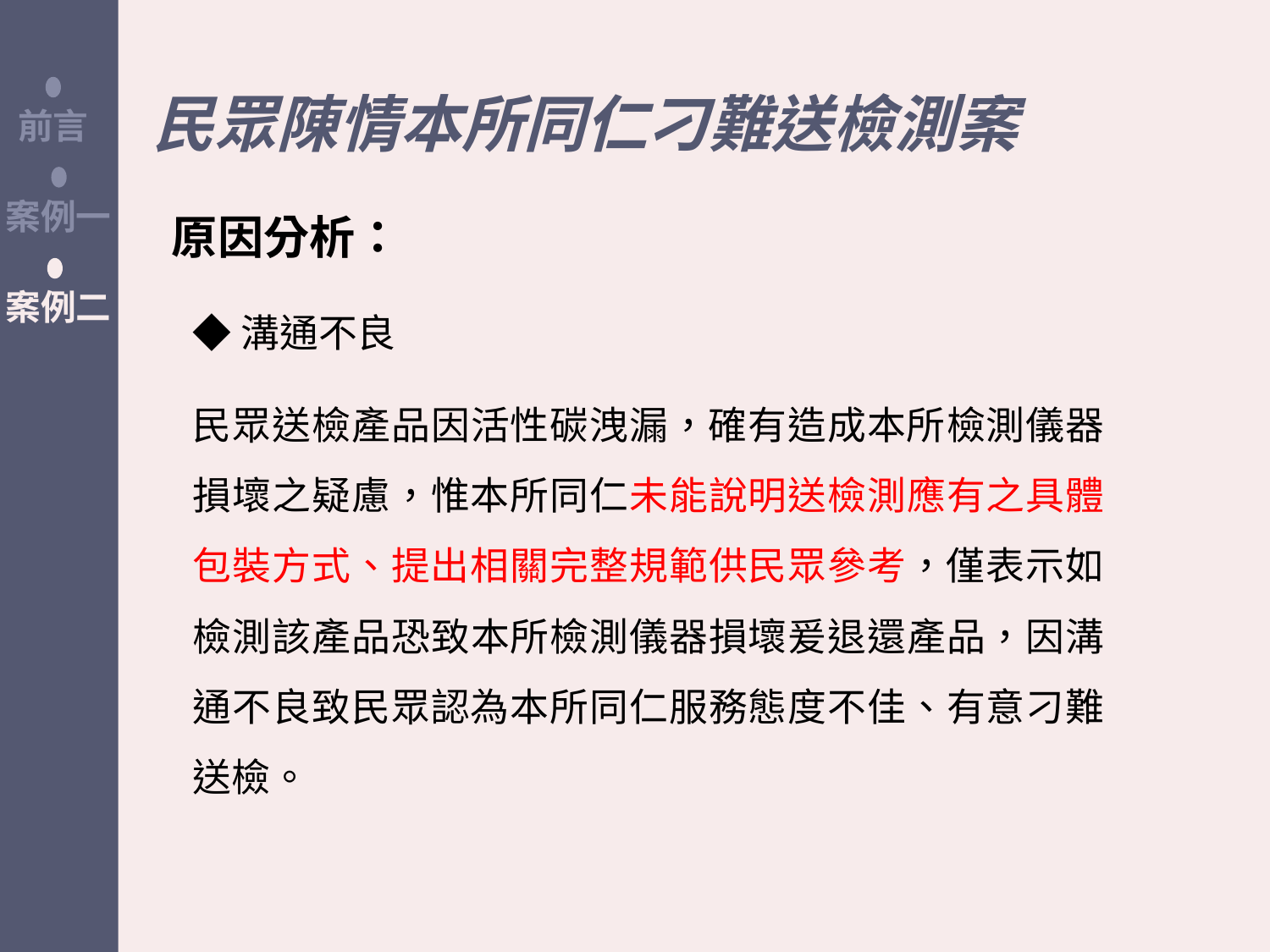

民眾陳情本所同仁刁難送檢測案

前言

原因分析：
案例一

案例二
◆溝通不良
民眾送檢產品因活性碳洩漏，確有造成本所檢測儀器損壞之疑慮，惟本所同仁未能說明送檢測應有之具體包裝方式、提出相關完整規範供民眾參考，僅表示如檢測該產品恐致本所檢測儀器損壞爰退還產品，因溝通不良致民眾認為本所同仁服務態度不佳、有意刁難送檢。